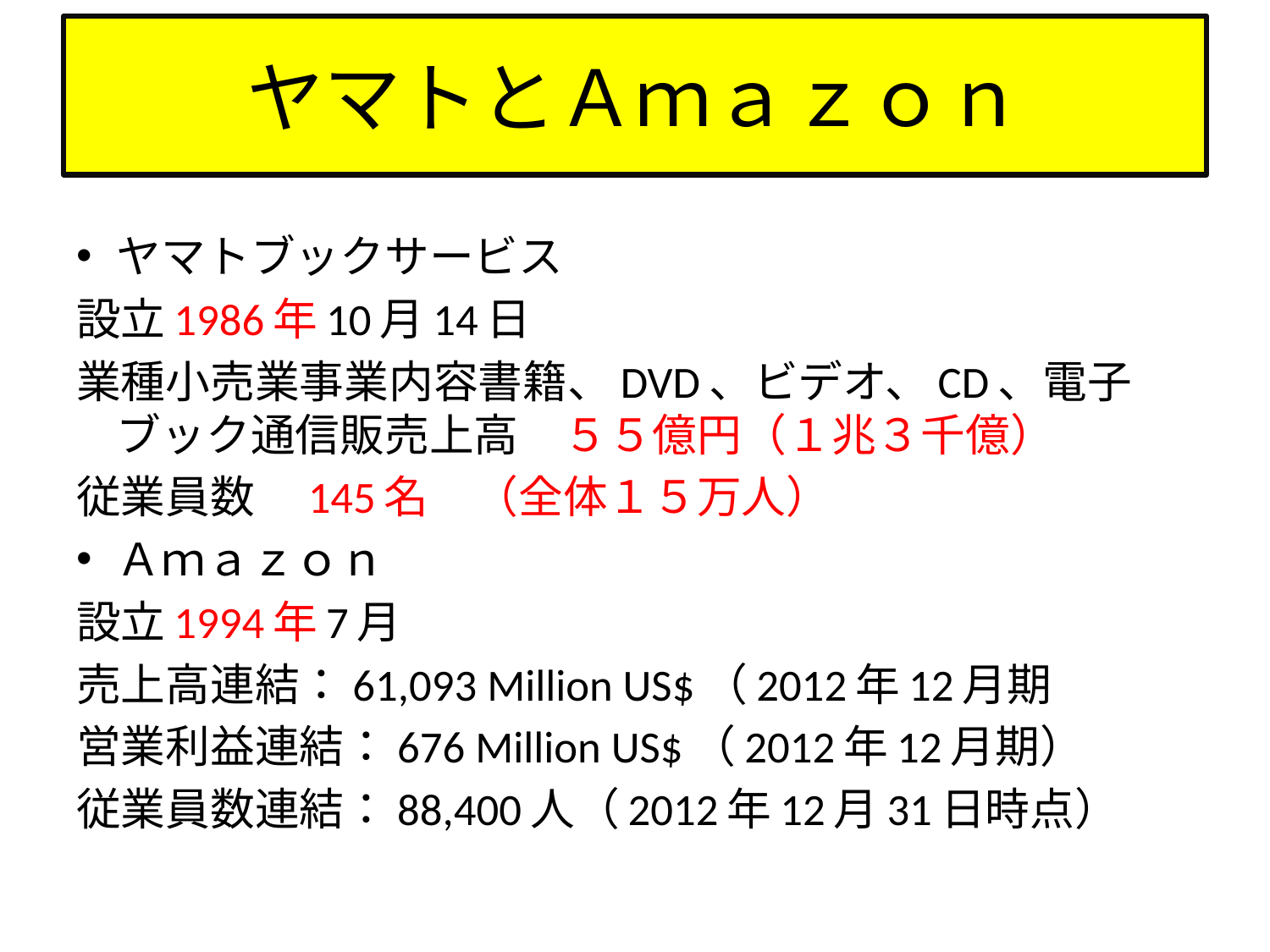

# ヤマトとＡｍａｚｏｎ
ヤマトブックサービス
設立1986年10月14日
業種小売業事業内容書籍、DVD、ビデオ、CD、電子ブック通信販売上高　５５億円（１兆３千億）
従業員数　145名　（全体１５万人）
Ａｍａｚｏｎ
設立1994年7月
売上高連結：61,093 Million US$（2012年12月期
営業利益連結：676 Million US$（2012年12月期）
従業員数連結：88,400人（2012年12月31日時点）